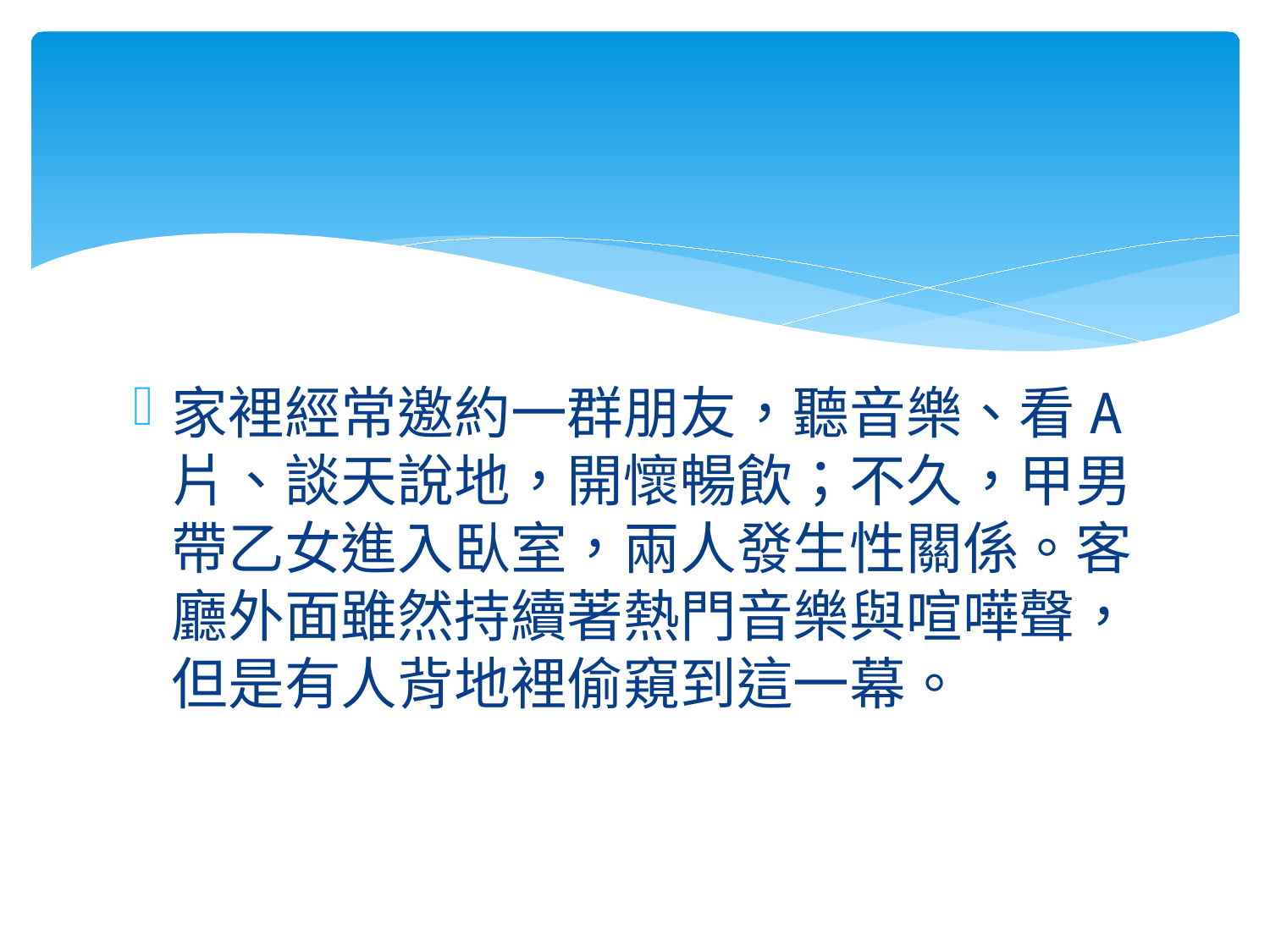

#
家裡經常邀約一群朋友，聽音樂、看A片、談天說地，開懷暢飲；不久，甲男帶乙女進入臥室，兩人發生性關係。客廳外面雖然持續著熱門音樂與喧嘩聲，但是有人背地裡偷窺到這一幕。